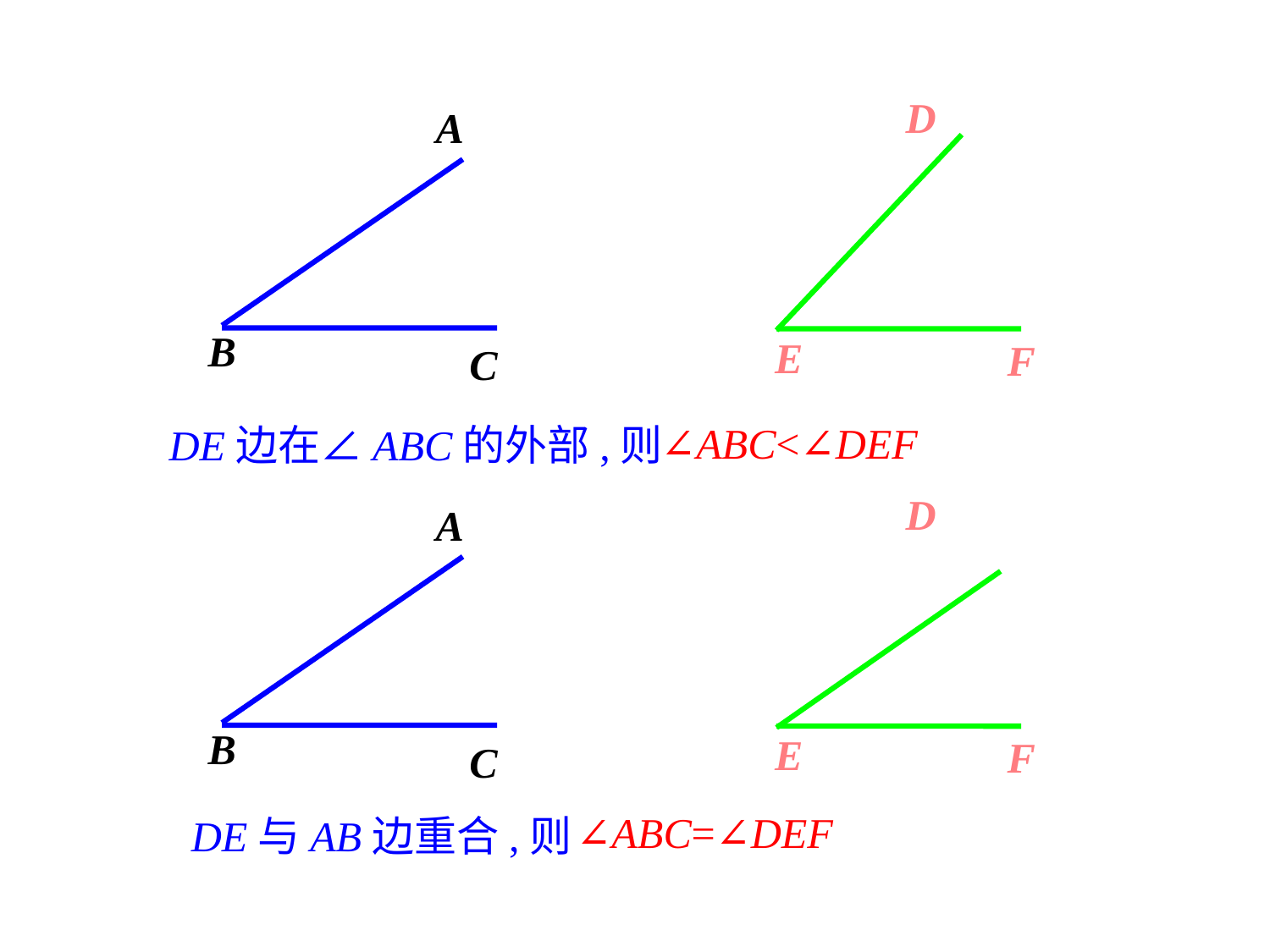

D

E
F

A

B

C
∠ABC<∠DEF
DE边在∠ABC的外部,则
D

E
F

A

B

C

∠ABC=∠DEF
DE与AB边重合,则